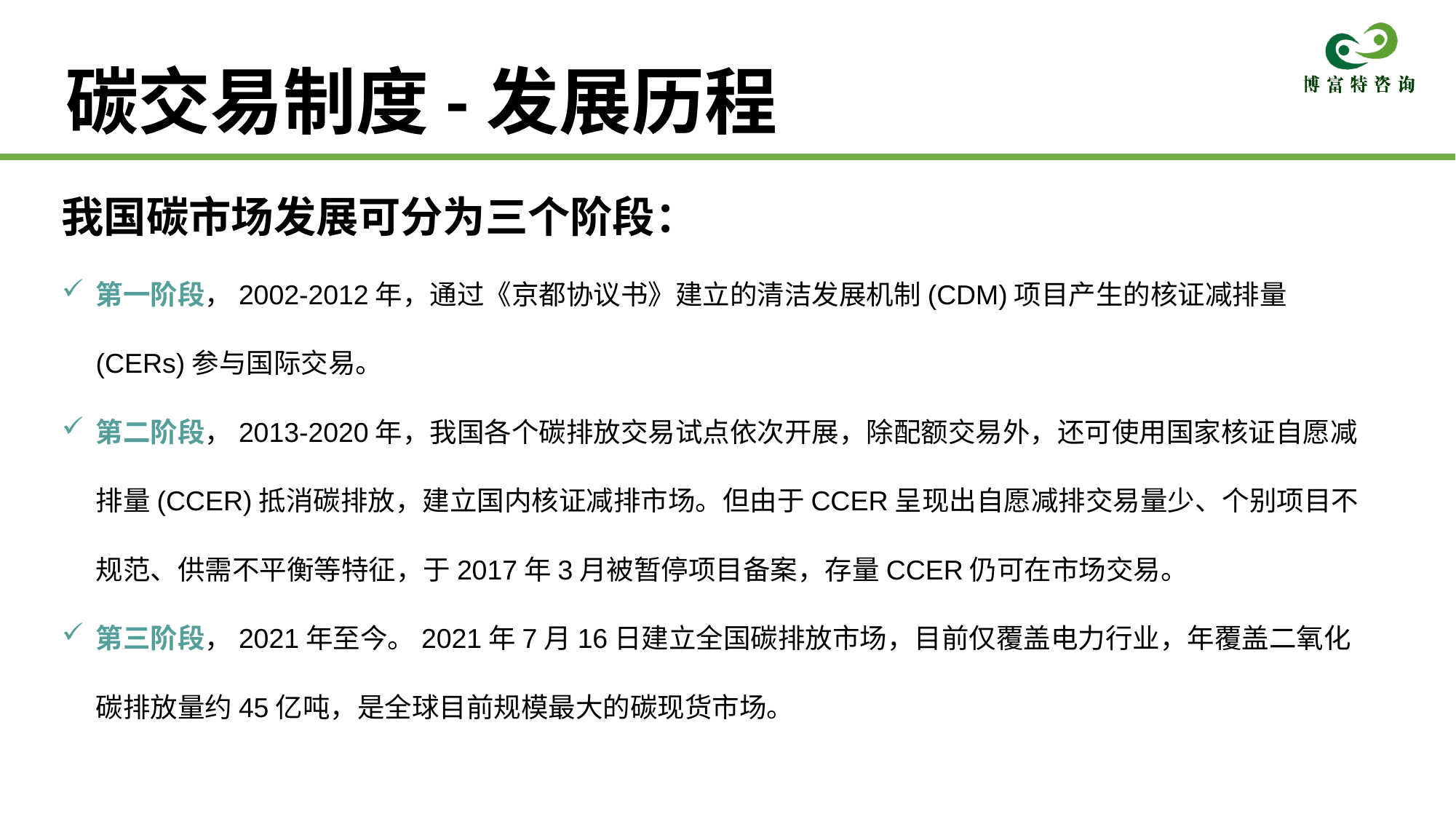

# 碳交易制度-发展历程
我国碳市场发展可分为三个阶段：
第一阶段，2002-2012年，通过《京都协议书》建立的清洁发展机制(CDM)项目产生的核证减排量(CERs)参与国际交易。
第二阶段，2013-2020年，我国各个碳排放交易试点依次开展，除配额交易外，还可使用国家核证自愿减排量(CCER)抵消碳排放，建立国内核证减排市场。但由于CCER呈现出自愿减排交易量少、个别项目不规范、供需不平衡等特征，于2017年3月被暂停项目备案，存量CCER仍可在市场交易。
第三阶段，2021年至今。2021年7月16日建立全国碳排放市场，目前仅覆盖电力行业，年覆盖二氧化碳排放量约45亿吨，是全球目前规模最大的碳现货市场。